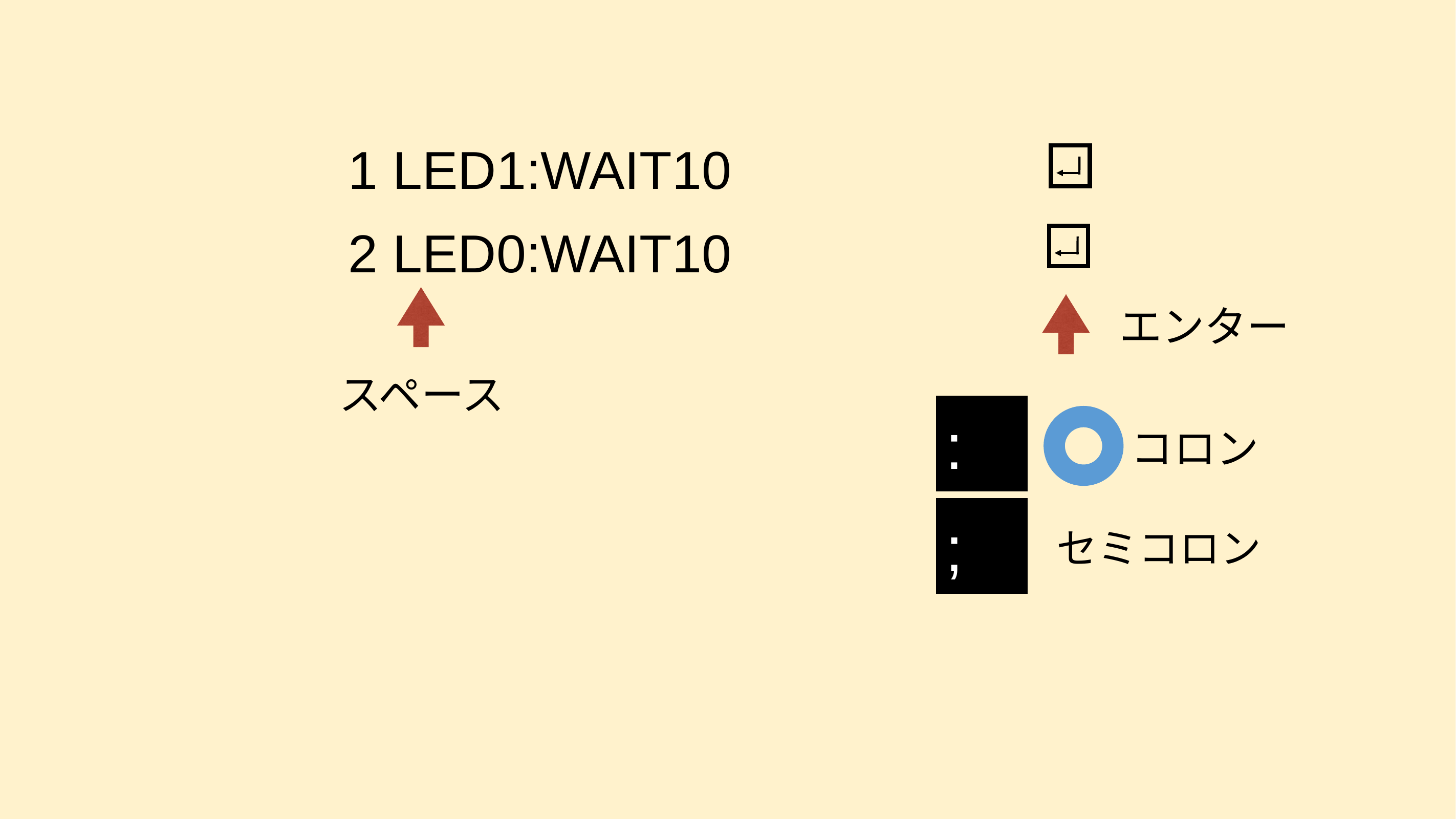

1 LED1:WAIT10
2 LED0:WAIT10

エンター

スペース
:
コロン

セミコロン
;